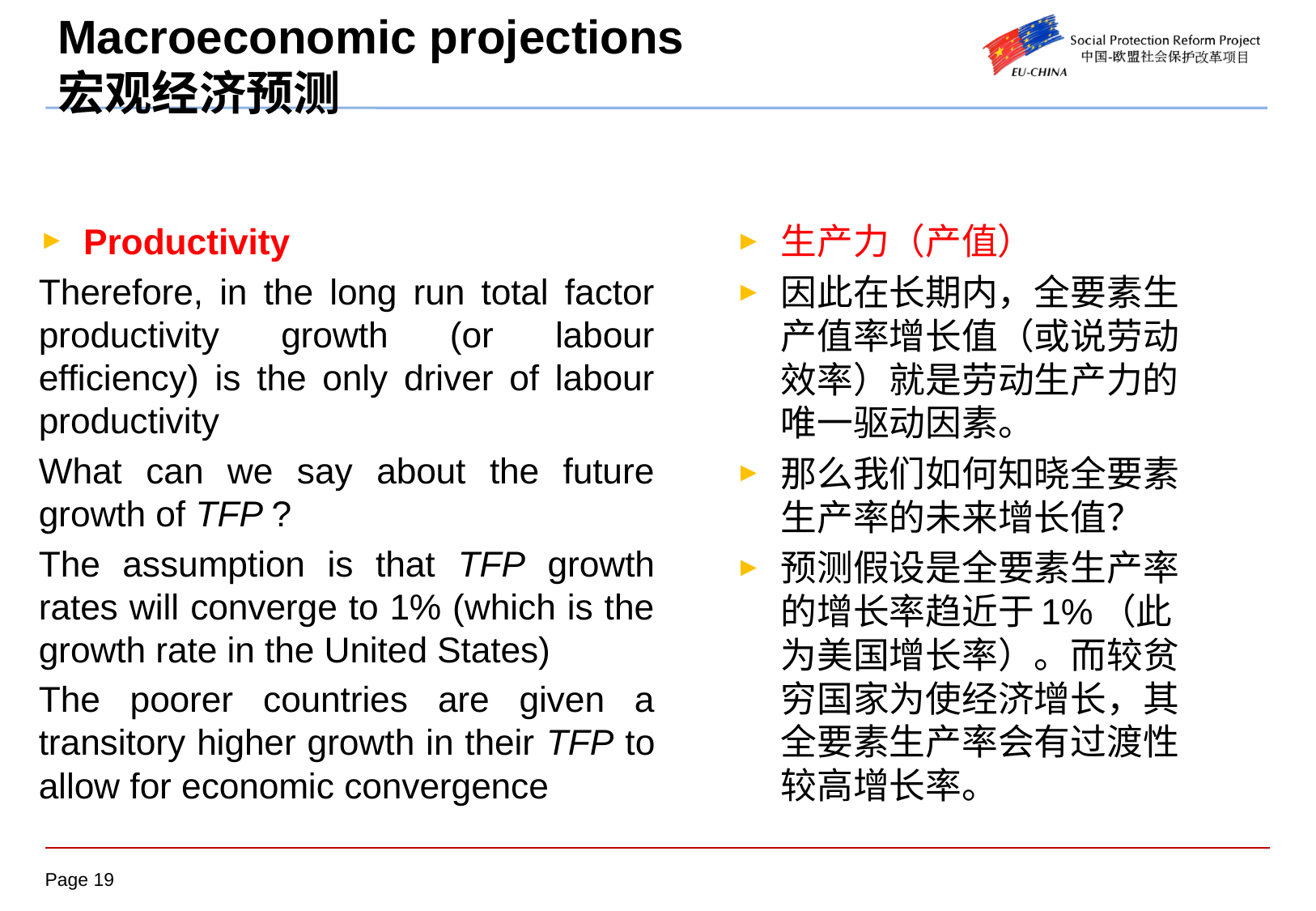

# Macroeconomic projections 宏观经济预测
Productivity
Therefore, in the long run total factor productivity growth (or labour efficiency) is the only driver of labour productivity
What can we say about the future growth of TFP ?
The assumption is that TFP growth rates will converge to 1% (which is the growth rate in the United States)
The poorer countries are given a transitory higher growth in their TFP to allow for economic convergence

生产力（产值）
因此在长期内，全要素生产值率增长值（或说劳动效率）就是劳动生产力的唯一驱动因素。
那么我们如何知晓全要素生产率的未来增长值？
预测假设是全要素生产率的增长率趋近于1%（此为美国增长率）。而较贫穷国家为使经济增长，其全要素生产率会有过渡性较高增长率。